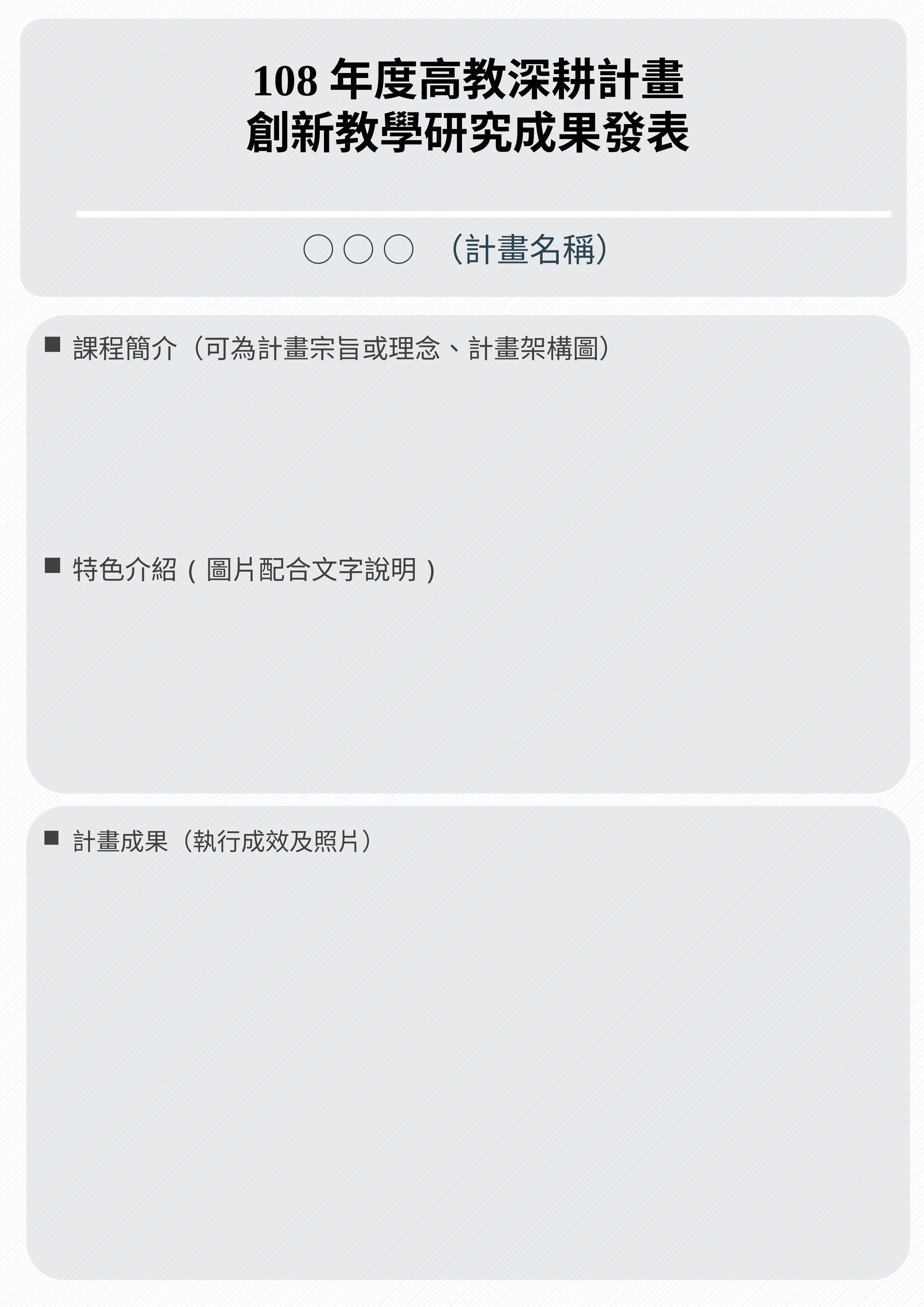

108年度高教深耕計畫
創新教學研究成果發表
○ ○ ○ （計畫名稱）

課程簡介（可為計畫宗旨或理念、計畫架構圖）

特色介紹(圖片配合文字說明)

計畫成果（執行成效及照片）